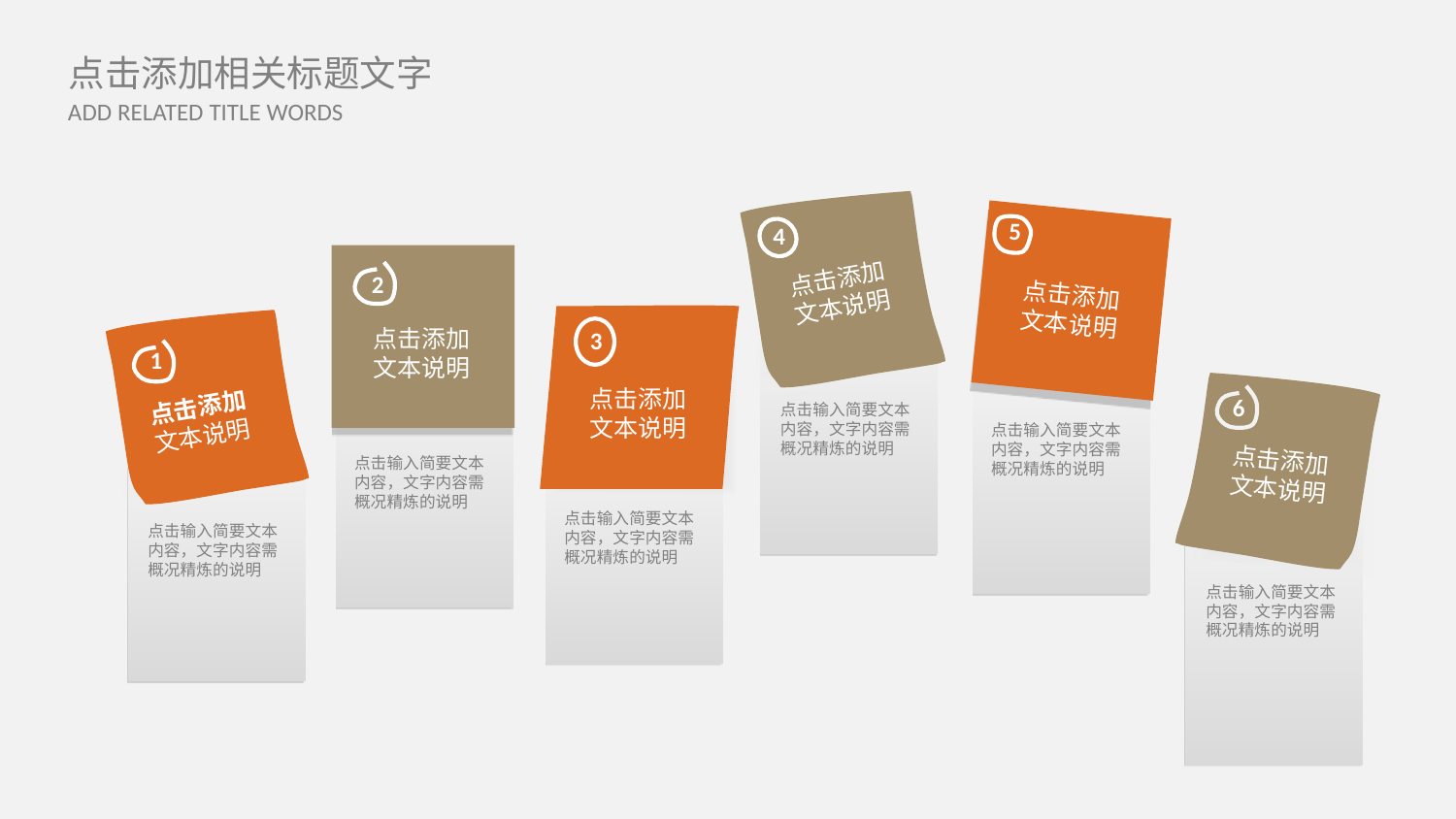

4

点击添加
文本说明

点击输入简要文本内容，文字内容需概况精炼的说明

5

点击添加
文本说明

点击输入简要文本内容，文字内容需概况精炼的说明

2

点击添加
文本说明

点击输入简要文本内容，文字内容需概况精炼的说明

3

点击添加
文本说明

点击输入简要文本内容，文字内容需概况精炼的说明

1

点击添加
文本说明

点击输入简要文本内容，文字内容需概况精炼的说明

6

点击添加
文本说明

点击输入简要文本内容，文字内容需概况精炼的说明